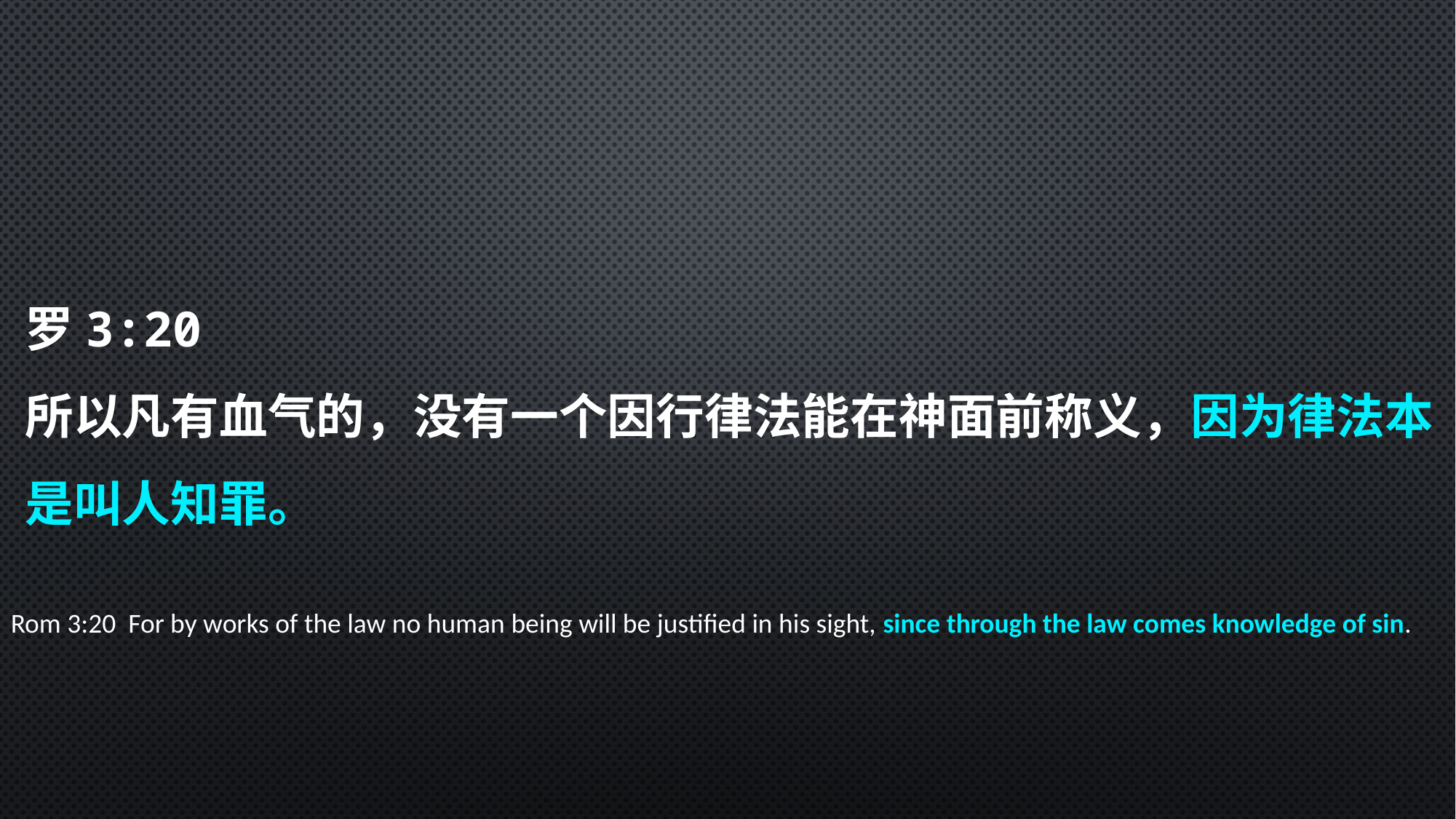

罗3:20
所以凡有血气的，没有一个因行律法能在神面前称义，因为律法本是叫人知罪。

Rom 3:20  For by works of the law no human being will be justified in his sight, since through the law comes knowledge of sin.